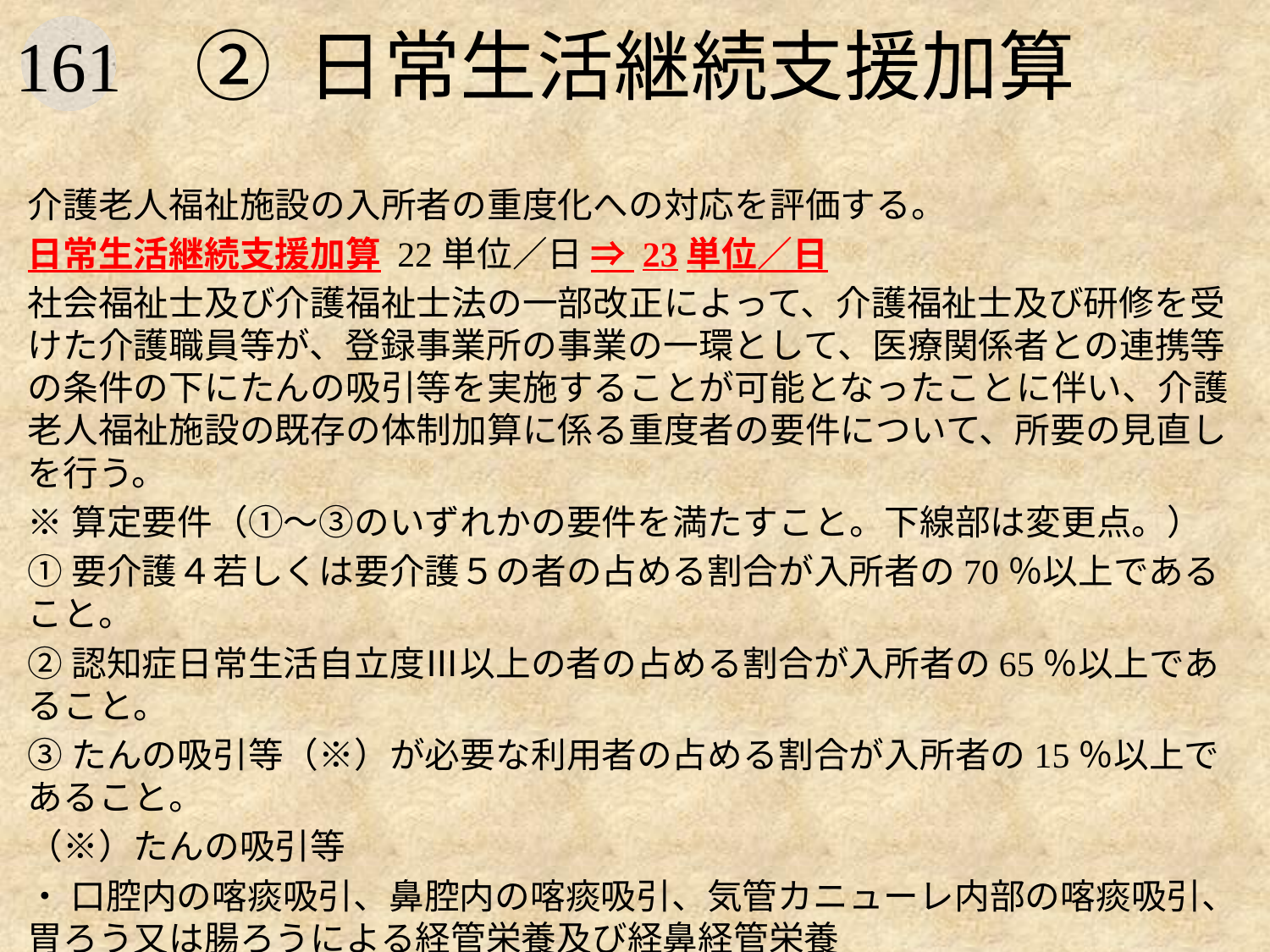

# ② 日常生活継続支援加算
介護老人福祉施設の入所者の重度化への対応を評価する。
日常生活継続支援加算 22単位／日 ⇒ 23単位／日
社会福祉士及び介護福祉士法の一部改正によって、介護福祉士及び研修を受けた介護職員等が、登録事業所の事業の一環として、医療関係者との連携等の条件の下にたんの吸引等を実施することが可能となったことに伴い、介護老人福祉施設の既存の体制加算に係る重度者の要件について、所要の見直しを行う。
※算定要件（①～③のいずれかの要件を満たすこと。下線部は変更点。）
①要介護４若しくは要介護５の者の占める割合が入所者の70％以上であること。
②認知症日常生活自立度Ⅲ以上の者の占める割合が入所者の65％以上であること。
③たんの吸引等（※）が必要な利用者の占める割合が入所者の15％以上であること。
（※）たんの吸引等
・ 口腔内の喀痰吸引、鼻腔内の喀痰吸引、気管カニューレ内部の喀痰吸引、胃ろう又は腸ろうによる経管栄養及び経鼻経管栄養